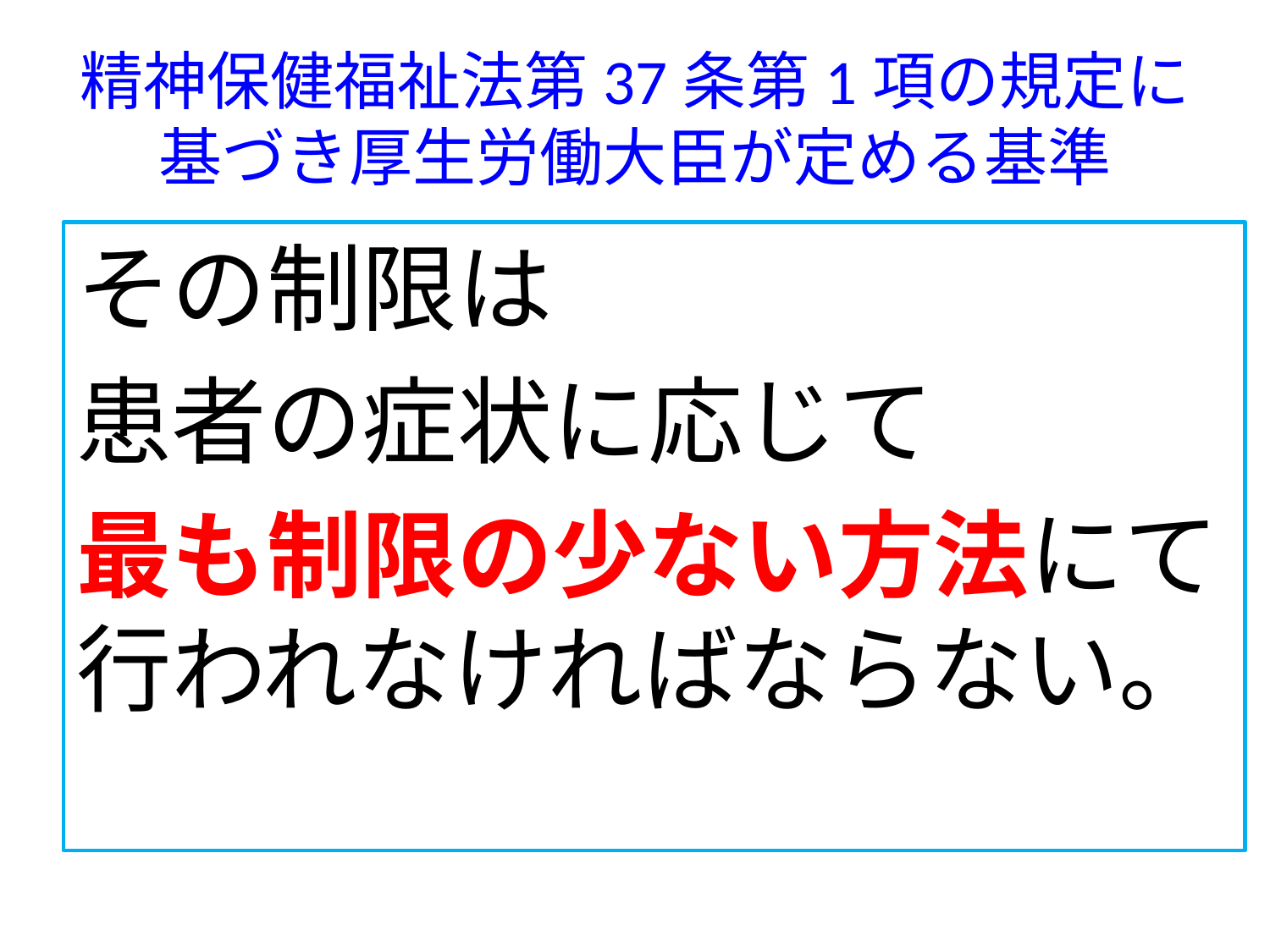

# 精神保健福祉法第37条第1項の規定に 基づき厚生労働大臣が定める基準
その制限は
患者の症状に応じて
最も制限の少ない方法にて行われなければならない。